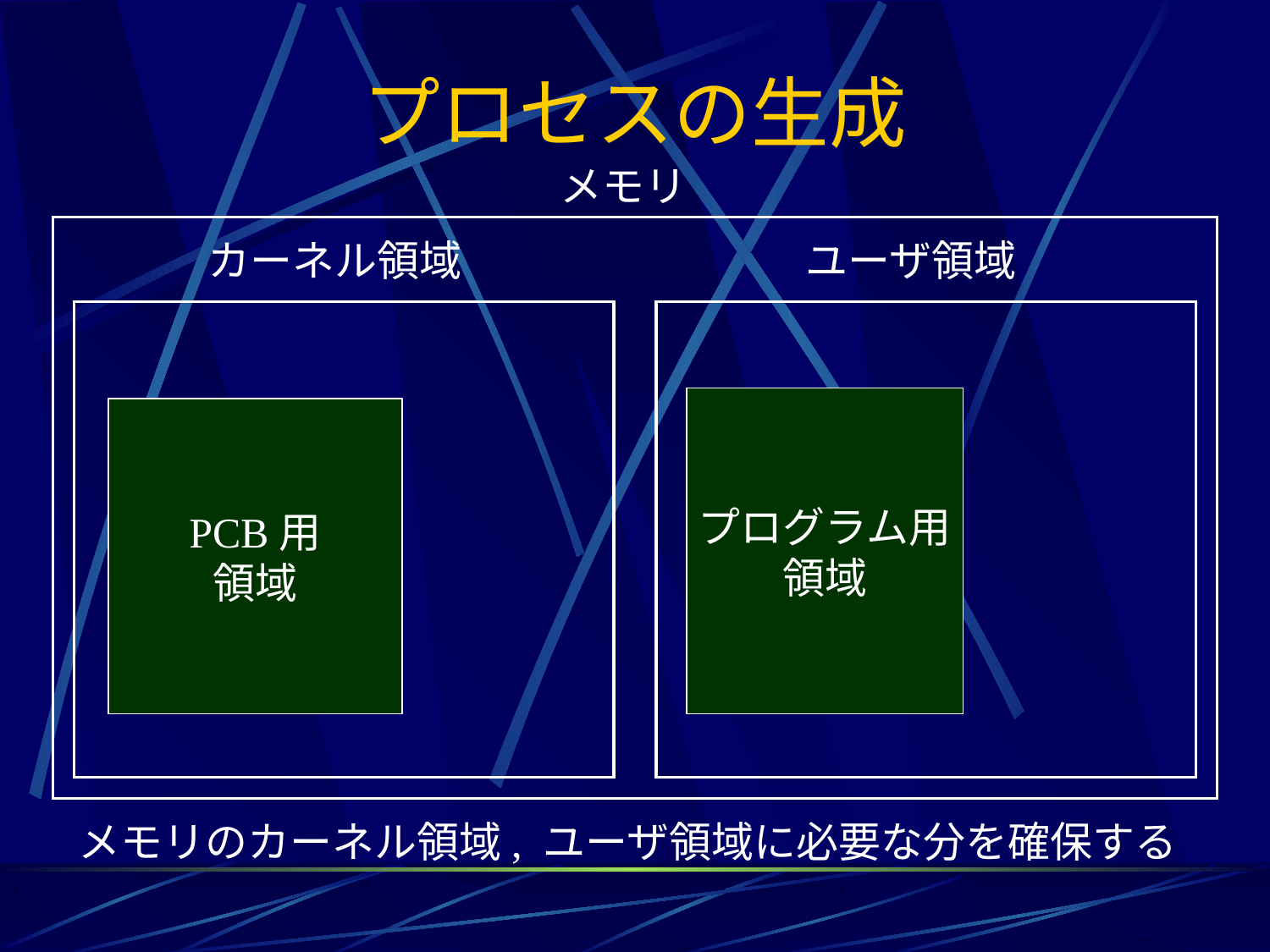

# プロセスの生成
メモリ

カーネル領域
ユーザ領域

プログラム用
領域
PCB用
領域
メモリのカーネル領域, ユーザ領域に必要な分を確保する